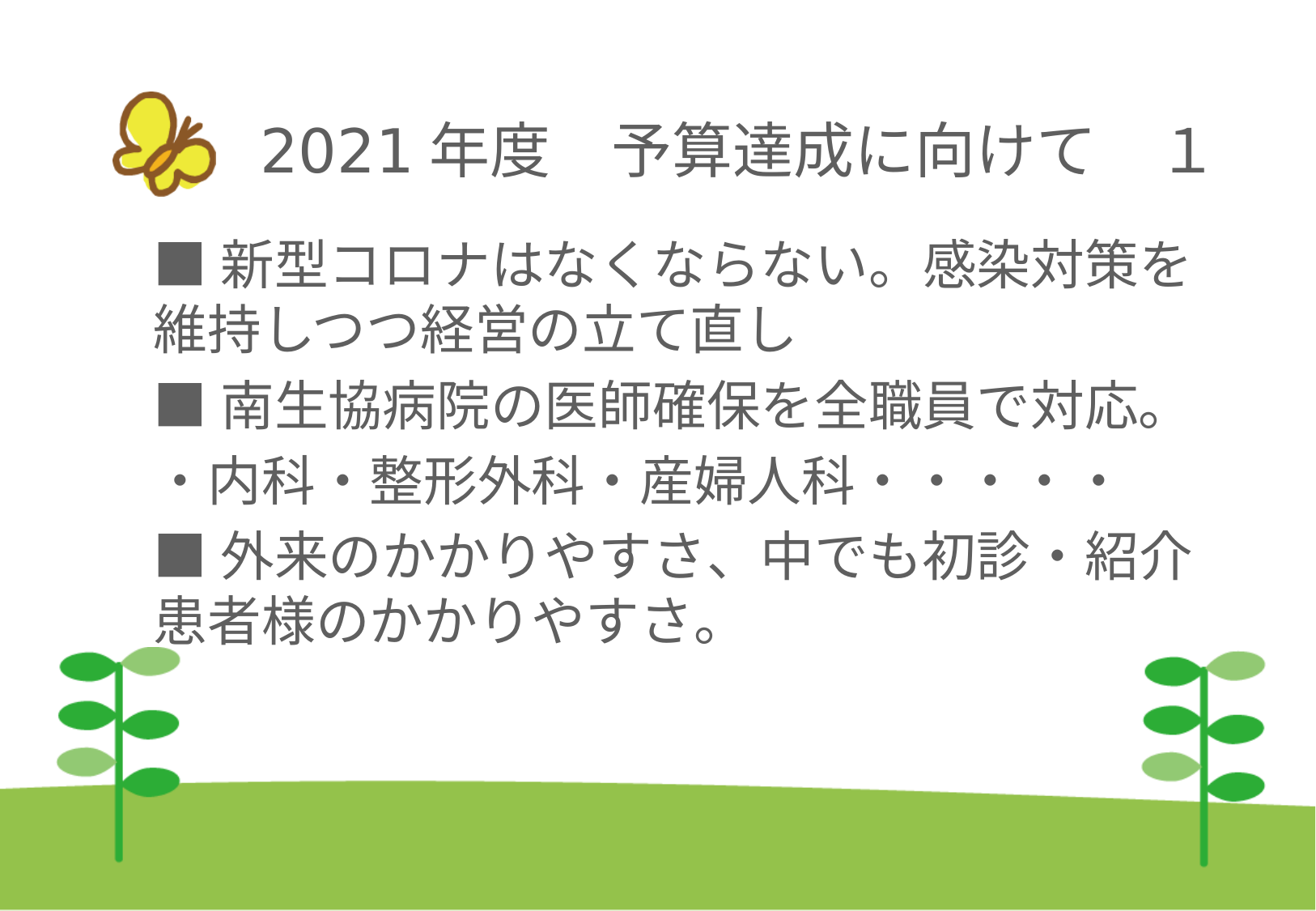

# 2021年度　予算達成に向けて　１
■新型コロナはなくならない。感染対策を維持しつつ経営の立て直し
■南生協病院の医師確保を全職員で対応。
・内科・整形外科・産婦人科・・・・・
■外来のかかりやすさ、中でも初診・紹介患者様のかかりやすさ。